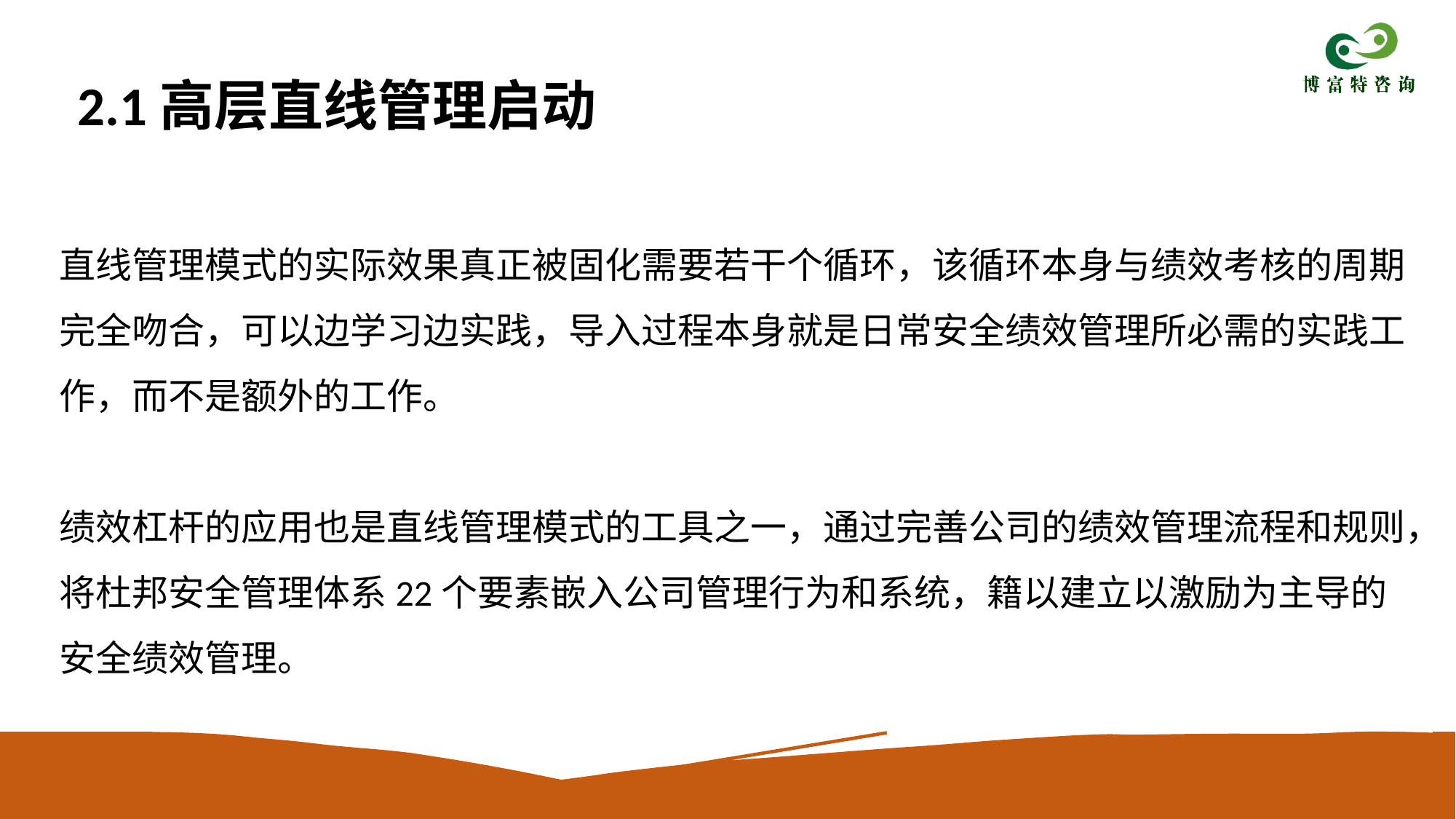

2.1高层直线管理启动
直线管理模式的实际效果真正被固化需要若干个循环，该循环本身与绩效考核的周期完全吻合，可以边学习边实践，导入过程本身就是日常安全绩效管理所必需的实践工作，而不是额外的工作。
绩效杠杆的应用也是直线管理模式的工具之一，通过完善公司的绩效管理流程和规则，将杜邦安全管理体系22个要素嵌入公司管理行为和系统，籍以建立以激励为主导的安全绩效管理。